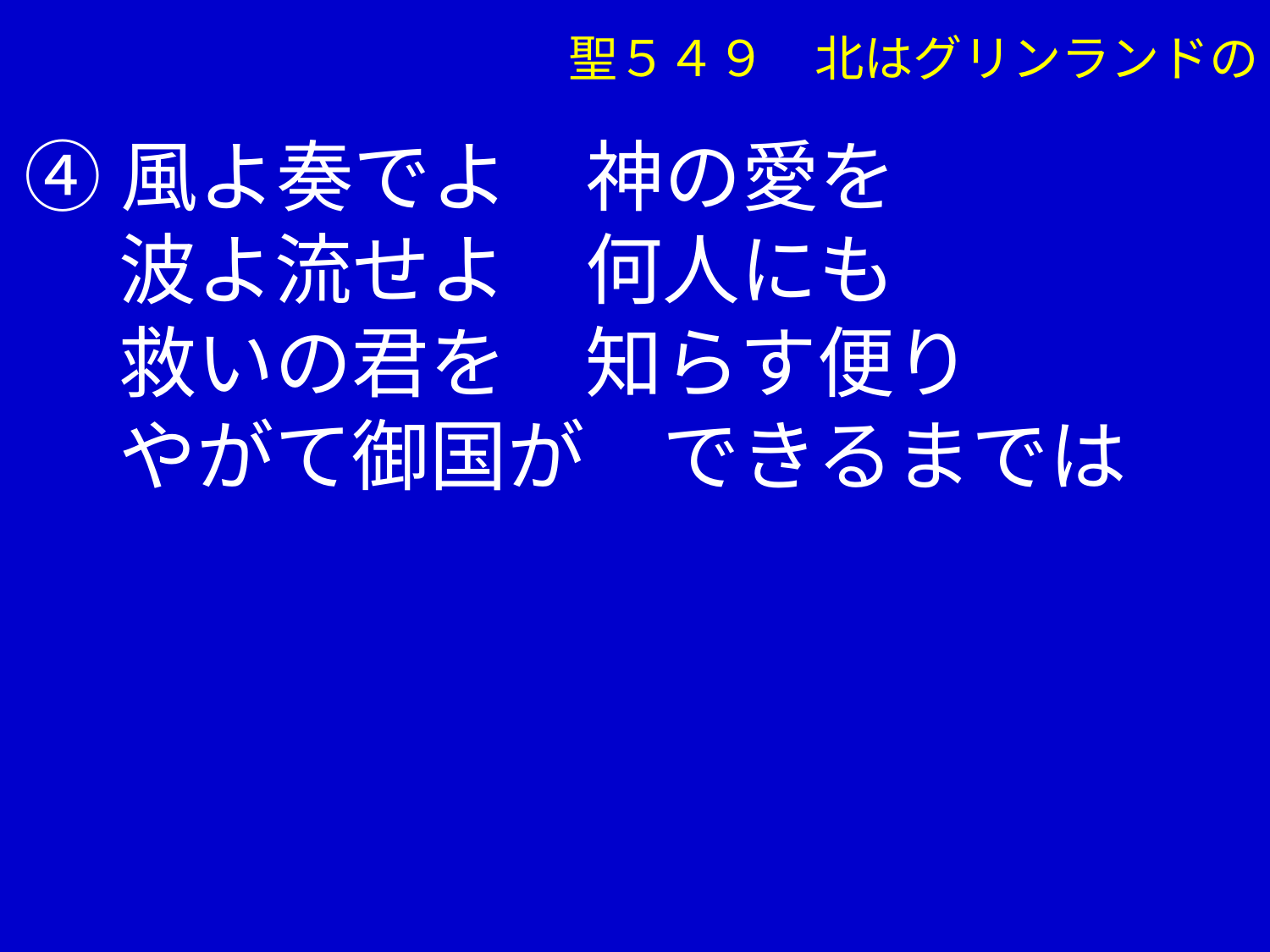

聖５４９　北はグリンランドの
④風よ奏でよ　神の愛を
　 波よ流せよ　何人にも
　 救いの君を　知らす便り
　 やがて御国が　できるまでは